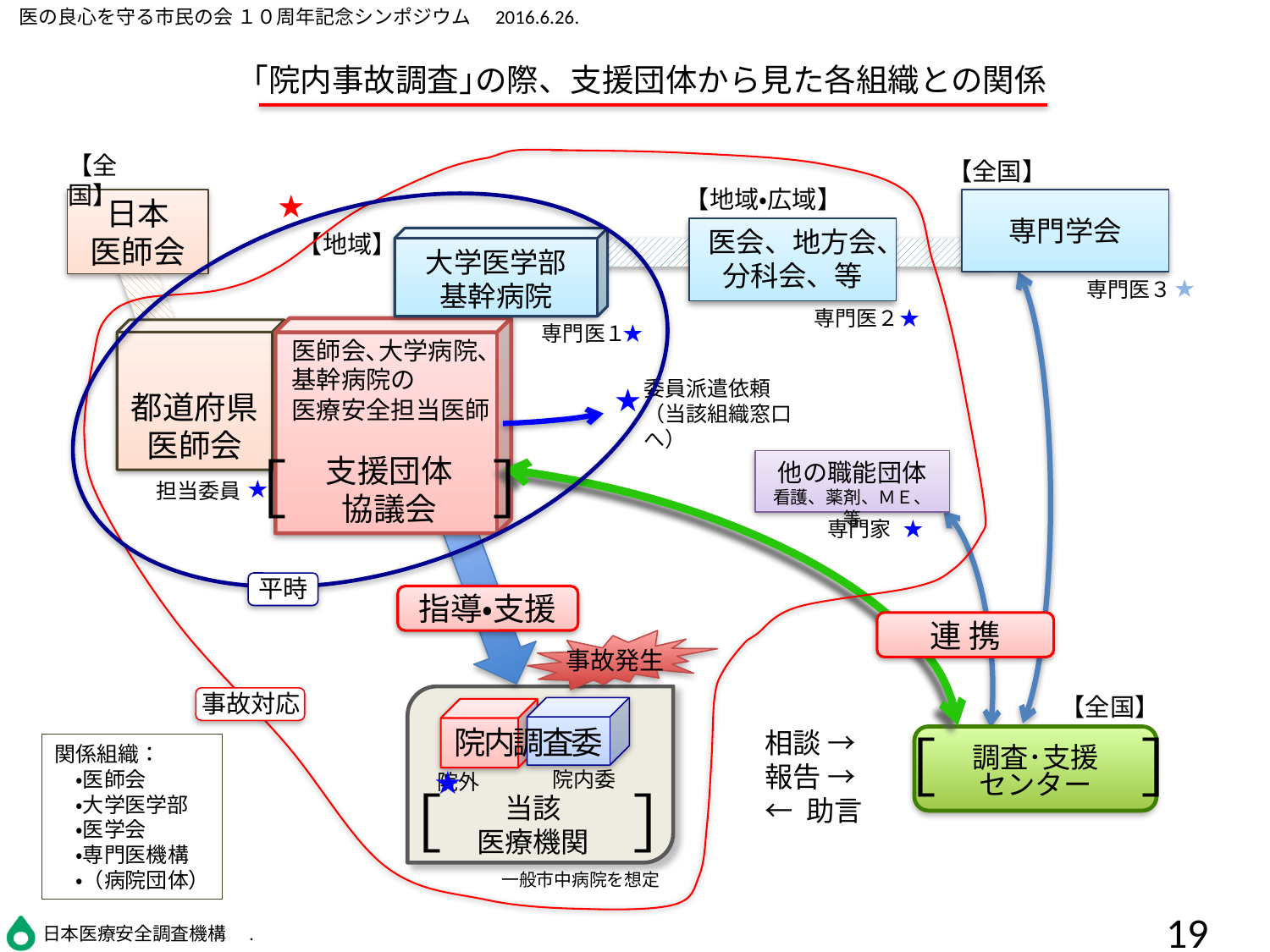

｢院内事故調査｣の際、支援団体から見た各組織との関係
【全国】

事故対応

【全国】
【地域・広域】
専門学会
医会、地方会、
分科会、等

他の職能団体
看護、薬剤、ＭＥ、等
★

平時

日本
医師会
【地域】
大学医学部
基幹病院

★
専門医３
★
専門医２
★
専門医１
★
担当委員
★
専門家

都道府県
医師会
医師会､大学病院､
基幹病院の
医療安全担当医師
委員派遣依頼
（当該組織窓口へ）

★
［　　　 ］
支援団体
協議会

指導・支援
連 携

事故発生
【全国】

院内委
［　　　］
当該
医療機関
一般市中病院を想定

★
院外
院内調査委
相談 →
報告 →
← 助言
［　　　 ］
調査･支援
センター
関係組織：
　・医師会
　・大学医学部
　・医学会
　・専門医機構
　・（病院団体）